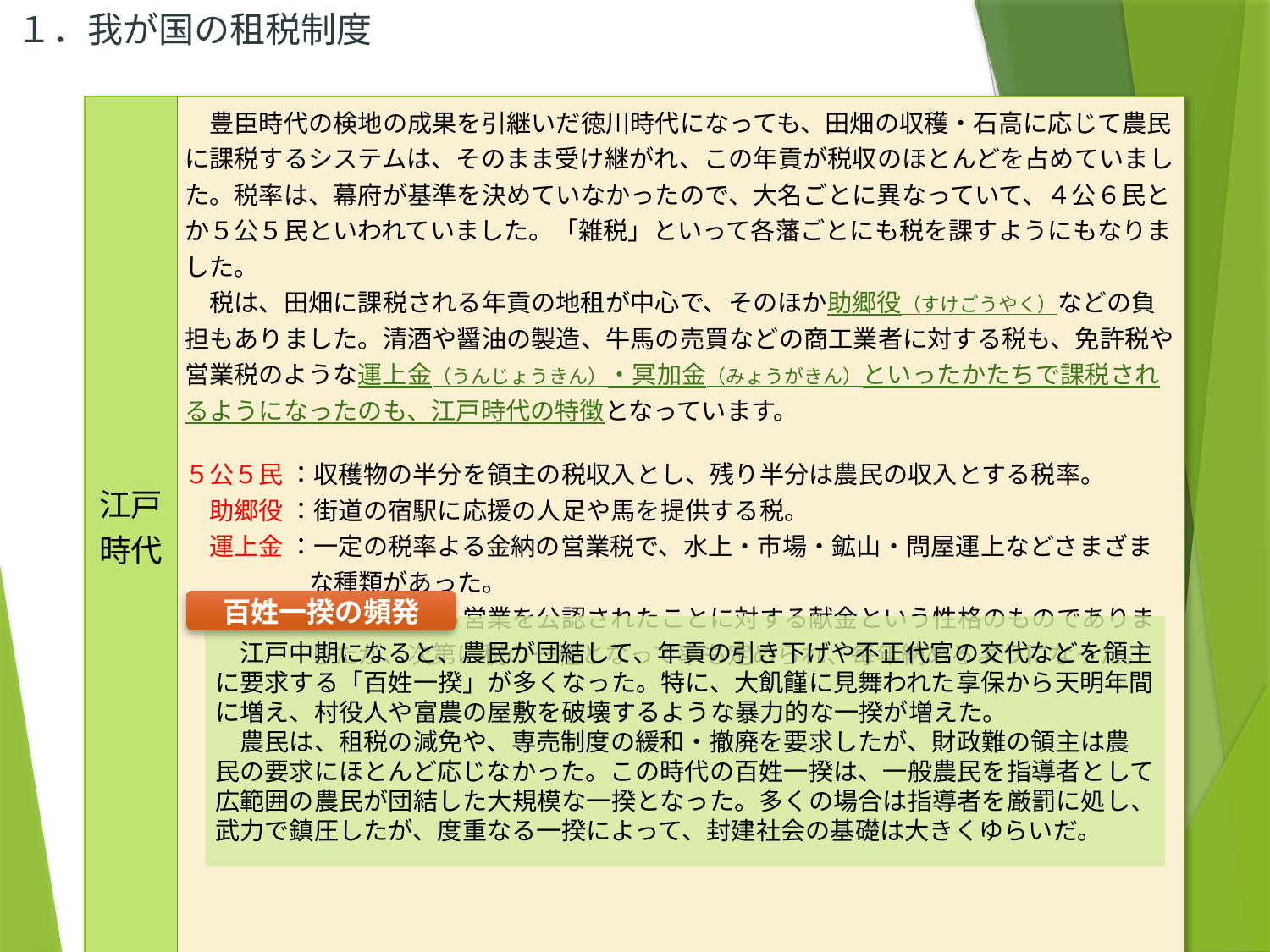

１．我が国の租税制度
| 江戸時代 | 豊臣時代の検地の成果を引継いだ徳川時代になっても、田畑の収穫・石高に応じて農民に課税するシステムは、そのまま受け継がれ、この年貢が税収のほとんどを占めていました。税率は、幕府が基準を決めていなかったので、大名ごとに異なっていて、４公６民とか５公５民といわれていました。「雑税」といって各藩ごとにも税を課すようにもなりました。 　税は、田畑に課税される年貢の地租が中心で、そのほか助郷役（すけごうやく）などの負担もありました。清酒や醤油の製造、牛馬の売買などの商工業者に対する税も、免許税や営業税のような運上金（うんじょうきん）・冥加金（みょうがきん）といったかたちで課税されるようになったのも、江戸時代の特徴となっています。 ５公５民 ：収穫物の半分を領主の税収入とし、残り半分は農民の収入とする税率。 　助郷役 ：街道の宿駅に応援の人足や馬を提供する税。 　運上金 ：一定の税率よる金納の営業税で、水上・市場・鉱山・問屋運上などさまざまな種類があった。 　冥加金 ：幕府や藩から営業を公認されたことに対する献金という性格のものでありましたが、次第に税の一種となって率も定められ、毎年納めるようになった。 |
| --- | --- |
百姓一揆の頻発

　江戸中期になると、農民が団結して、年貢の引き下げや不正代官の交代などを領主に要求する「百姓一揆」が多くなった。特に、大飢饉に見舞われた享保から天明年間に増え、村役人や富農の屋敷を破壊するような暴力的な一揆が増えた。
　農民は、租税の減免や、専売制度の緩和・撤廃を要求したが、財政難の領主は農民の要求にほとんど応じなかった。この時代の百姓一揆は、一般農民を指導者として広範囲の農民が団結した大規模な一揆となった。多くの場合は指導者を厳罰に処し、武力で鎮圧したが、度重なる一揆によって、封建社会の基礎は大きくゆらいだ。